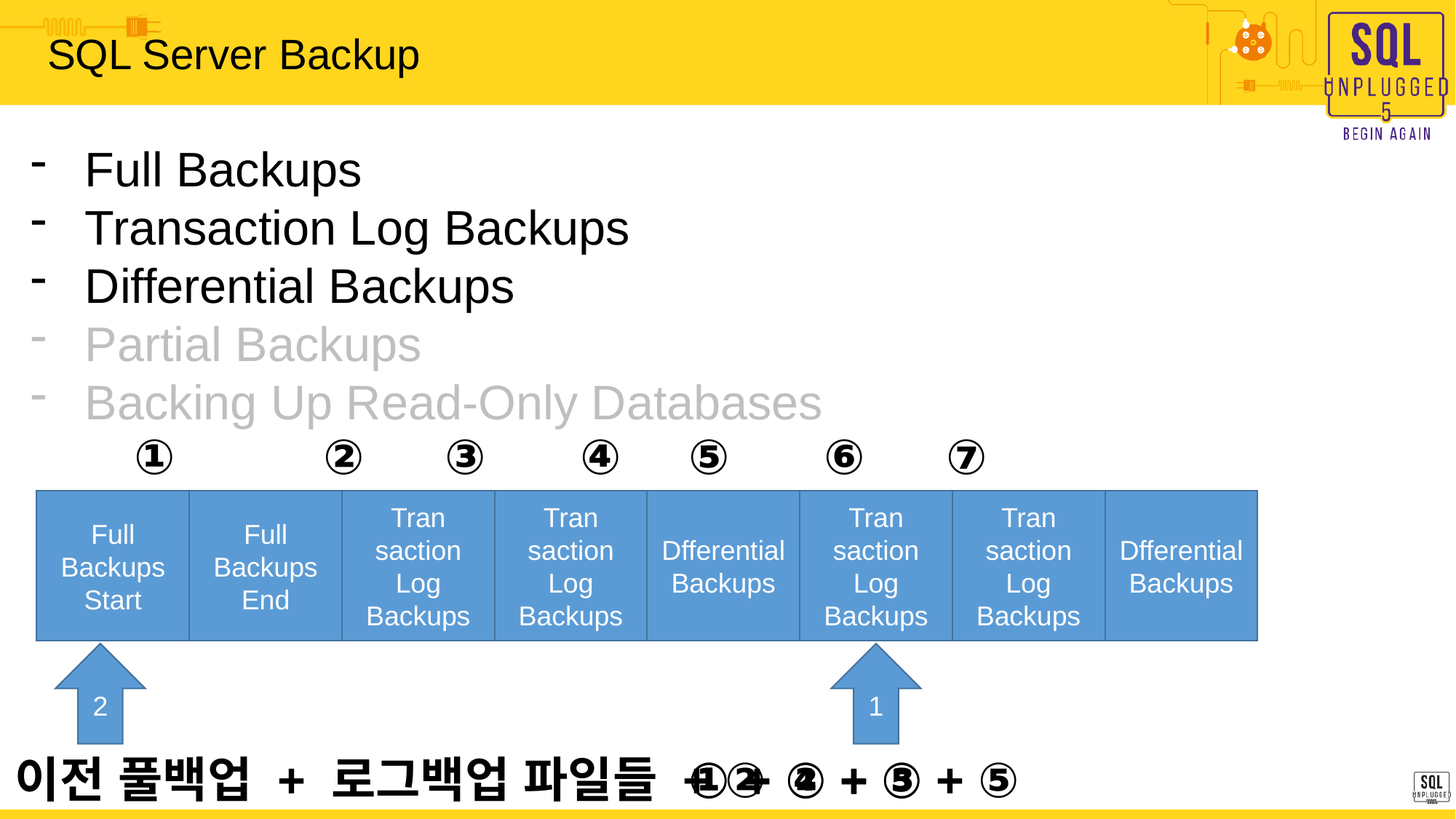

# SQL Server Backup
Full Backups
Transaction Log Backups
Differential Backups
Partial Backups
Backing Up Read-Only Databases
       ①           ②      ③       ④     ⑤       ⑥      ⑦
Tran
saction
Log Backups
Dfferential
Backups
Tran
saction
Log Backups
Dfferential
Backups
Tran
saction
Log Backups
Full
Backups
Start
Full
Backups
End
Tran
saction
Log Backups
2
1
이전 풀백업 + 로그백업 파일들 + ②
  ① + ② + ③ + ⑤
  ① + ④ + ⑤